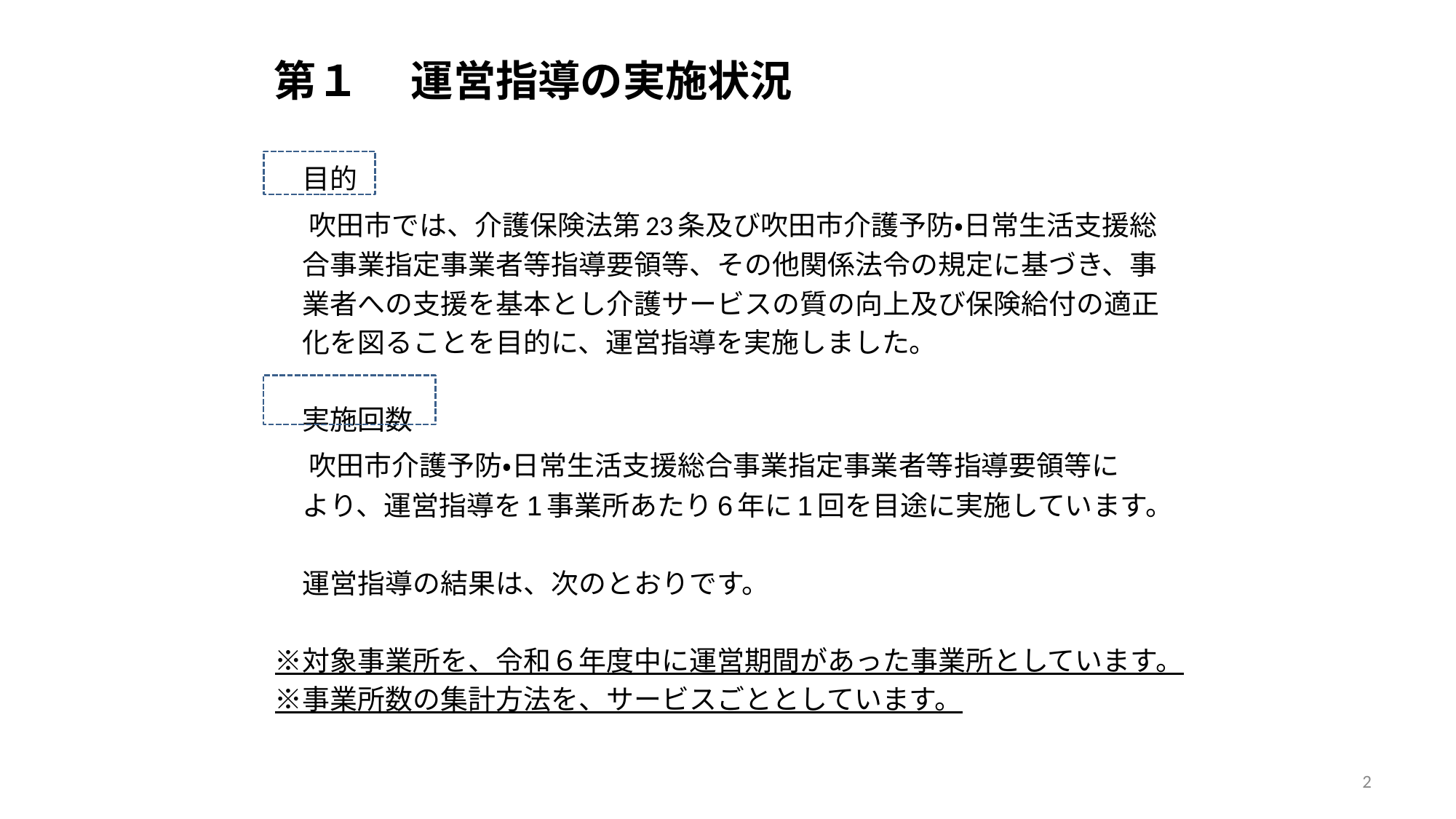

第１　 運営指導の実施状況

　　目的
　　吹田市では、介護保険法第23条及び吹田市介護予防・日常生活支援総
　　合事業指定事業者等指導要領等、その他関係法令の規定に基づき、事
　　業者への支援を基本とし介護サービスの質の向上及び保険給付の適正
　　化を図ることを目的に、運営指導を実施しました。

　　実施回数
　　吹田市介護予防・日常生活支援総合事業指定事業者等指導要領等に
　　より、運営指導を1事業所あたり6年に1回を目途に実施しています。

　　運営指導の結果は、次のとおりです。

　※対象事業所を、令和６年度中に運営期間があった事業所としています。
　※事業所数の集計方法を、サービスごととしています。

2